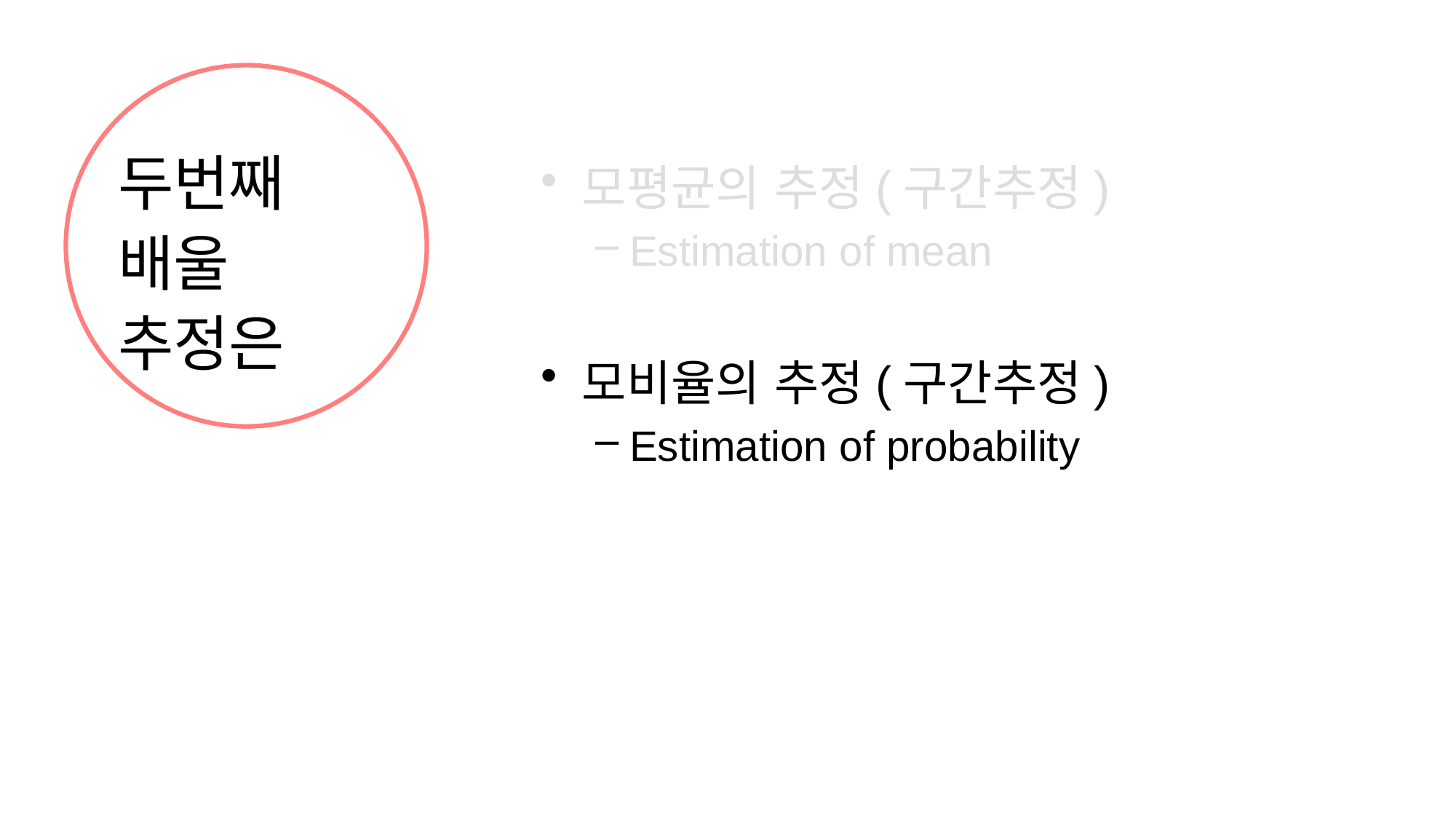

# 두번째 배울 추정은
모평균의 추정(구간추정)
Estimation of mean

모비율의 추정(구간추정)
Estimation of probability